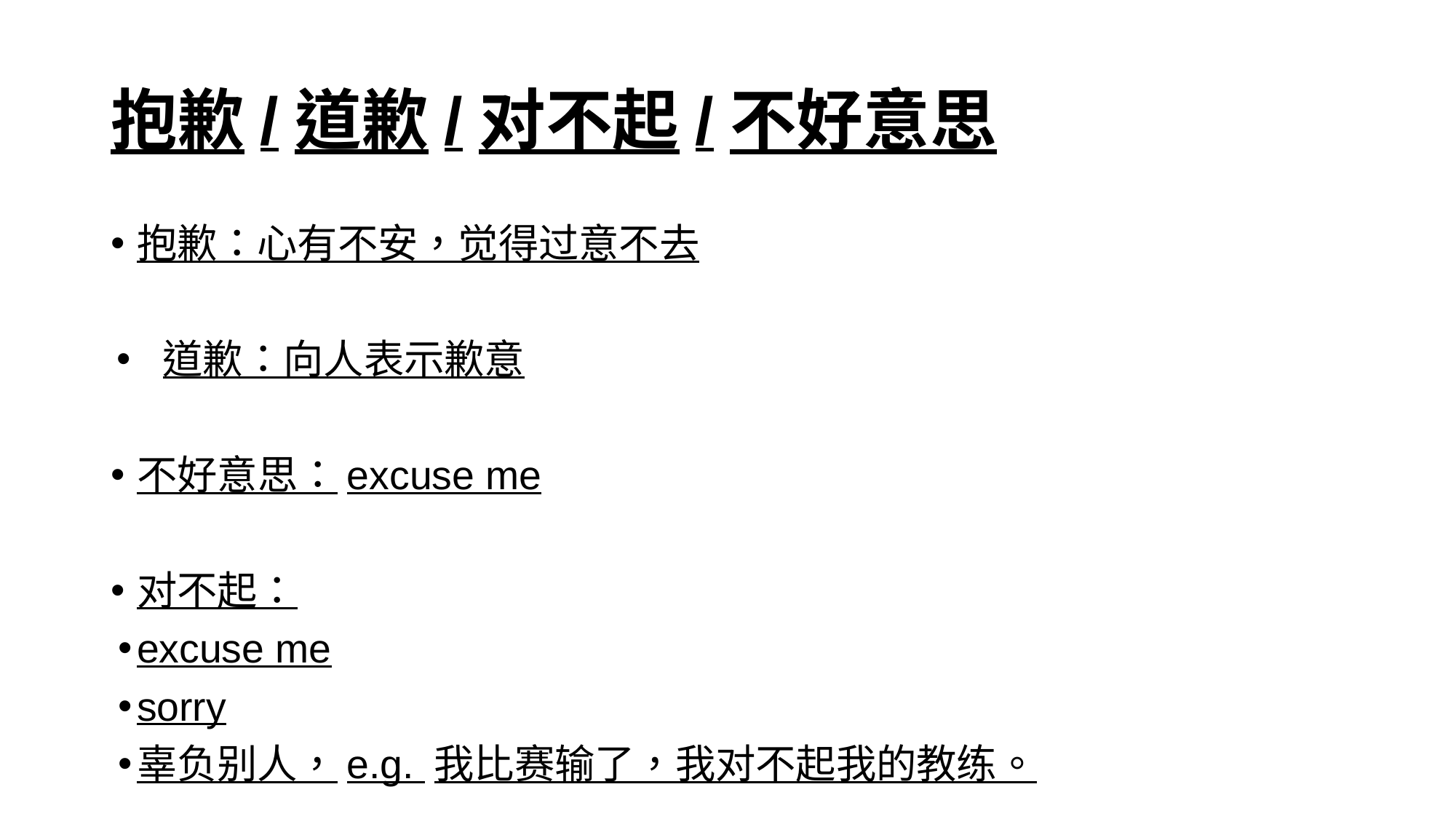

# 抱歉/道歉/对不起/不好意思
抱歉：心有不安，觉得过意不去

道歉：向人表示歉意

不好意思：excuse me

对不起：
excuse me
sorry
辜负别人，e.g. 我比赛输了，我对不起我的教练。